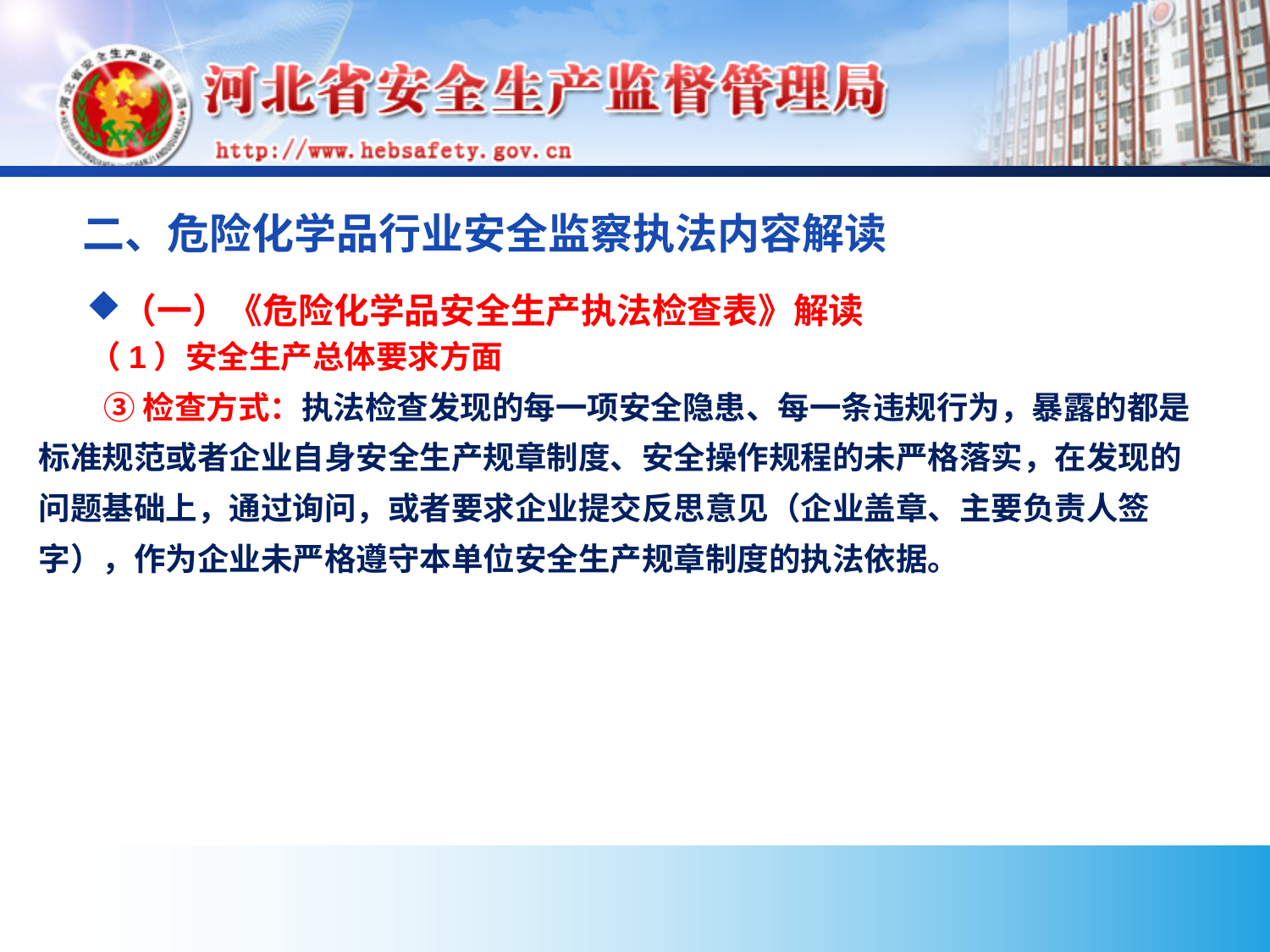

# 二、危险化学品行业安全监察执法内容解读
（一）《危险化学品安全生产执法检查表》解读
      （1）安全生产总体要求方面
         ③检查方式：执法检查发现的每一项安全隐患、每一条违规行为，暴露的都是标准规范或者企业自身安全生产规章制度、安全操作规程的未严格落实，在发现的问题基础上，通过询问，或者要求企业提交反思意见（企业盖章、主要负责人签字），作为企业未严格遵守本单位安全生产规章制度的执法依据。